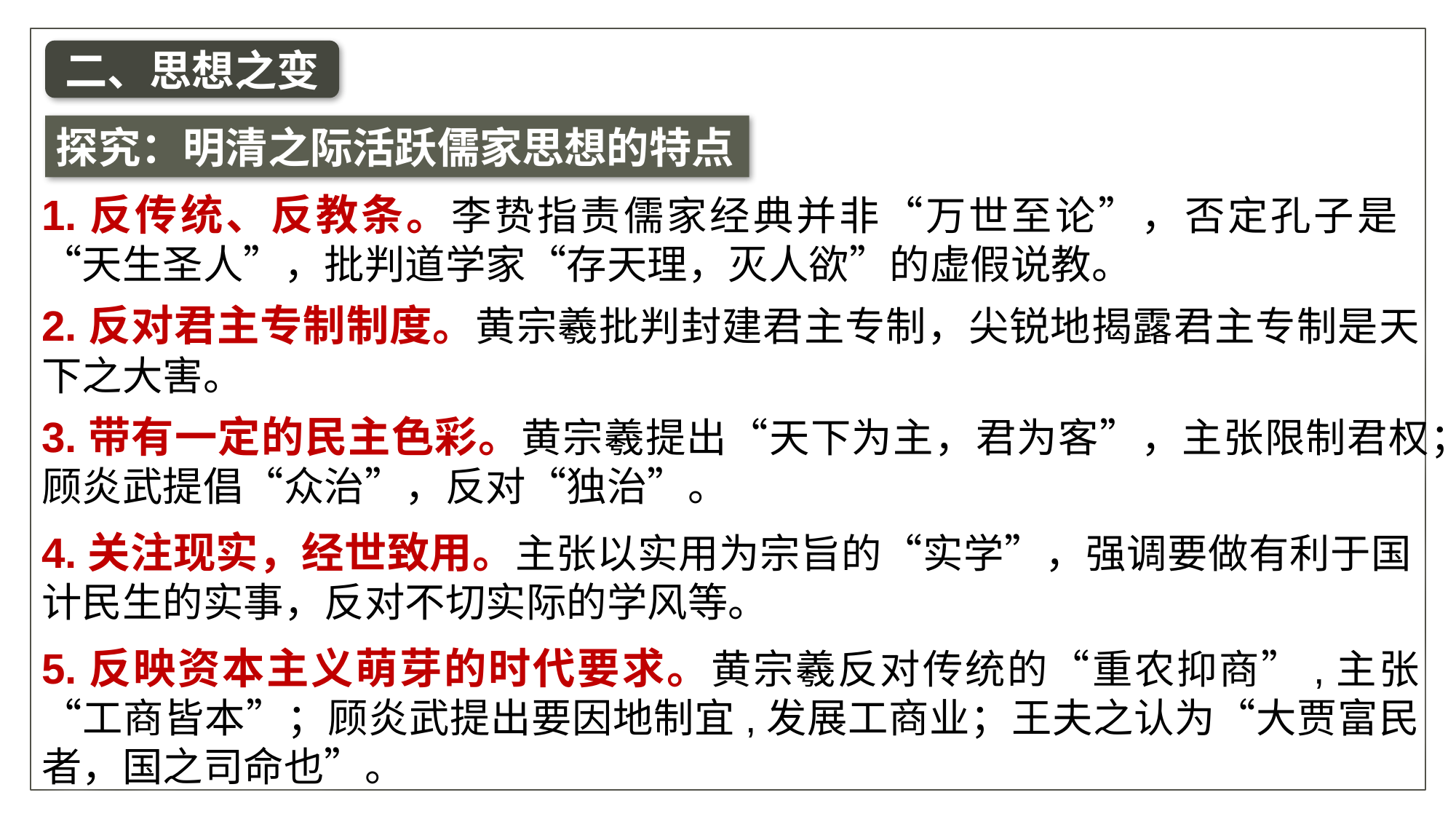

二、思想之变
探究：明清之际活跃儒家思想的特点
1.反传统、反教条。李贽指责儒家经典并非“万世至论”，否定孔子是   “天生圣人”，批判道学家“存天理，灭人欲”的虚假说教。
2.反对君主专制制度。黄宗羲批判封建君主专制，尖锐地揭露君主专制是天下之大害。
3.带有一定的民主色彩。黄宗羲提出“天下为主，君为客”，主张限制君权；顾炎武提倡“众治”，反对“独治”。
4.关注现实，经世致用。主张以实用为宗旨的“实学”，强调要做有利于国计民生的实事，反对不切实际的学风等。
5.反映资本主义萌芽的时代要求。黄宗羲反对传统的“重农抑商”,主张“工商皆本”；顾炎武提出要因地制宜,发展工商业；王夫之认为“大贾富民者，国之司命也”。